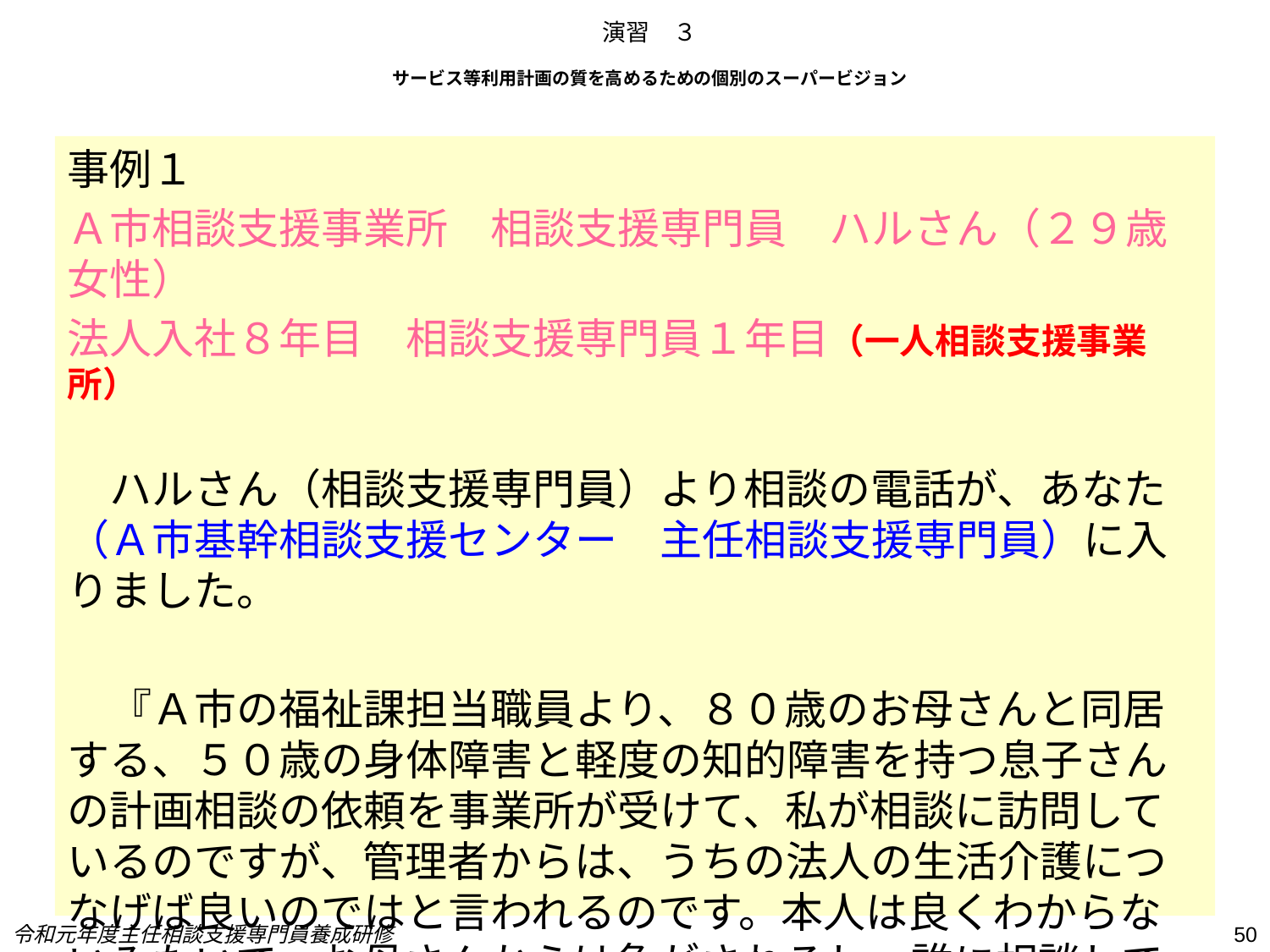

演習　３
サービス等利用計画の質を高めるための個別のスーパービジョン
事例１
Ａ市相談支援事業所　相談支援専門員　ハルさん（２９歳女性）
法人入社８年目　相談支援専門員１年目（一人相談支援事業所）

　ハルさん（相談支援専門員）より相談の電話が、あなた（Ａ市基幹相談支援センター　主任相談支援専門員）に入りました。

　『Ａ市の福祉課担当職員より、８０歳のお母さんと同居する、５０歳の身体障害と軽度の知的障害を持つ息子さんの計画相談の依頼を事業所が受けて、私が相談に訪問しているのですが、管理者からは、うちの法人の生活介護につなげば良いのではと言われるのです。本人は良くわからないみたいで、お母さんからは急がされるし、誰に相談して良いか分からず電話しました。』
令和元年度主任相談支援専門員養成研修

50